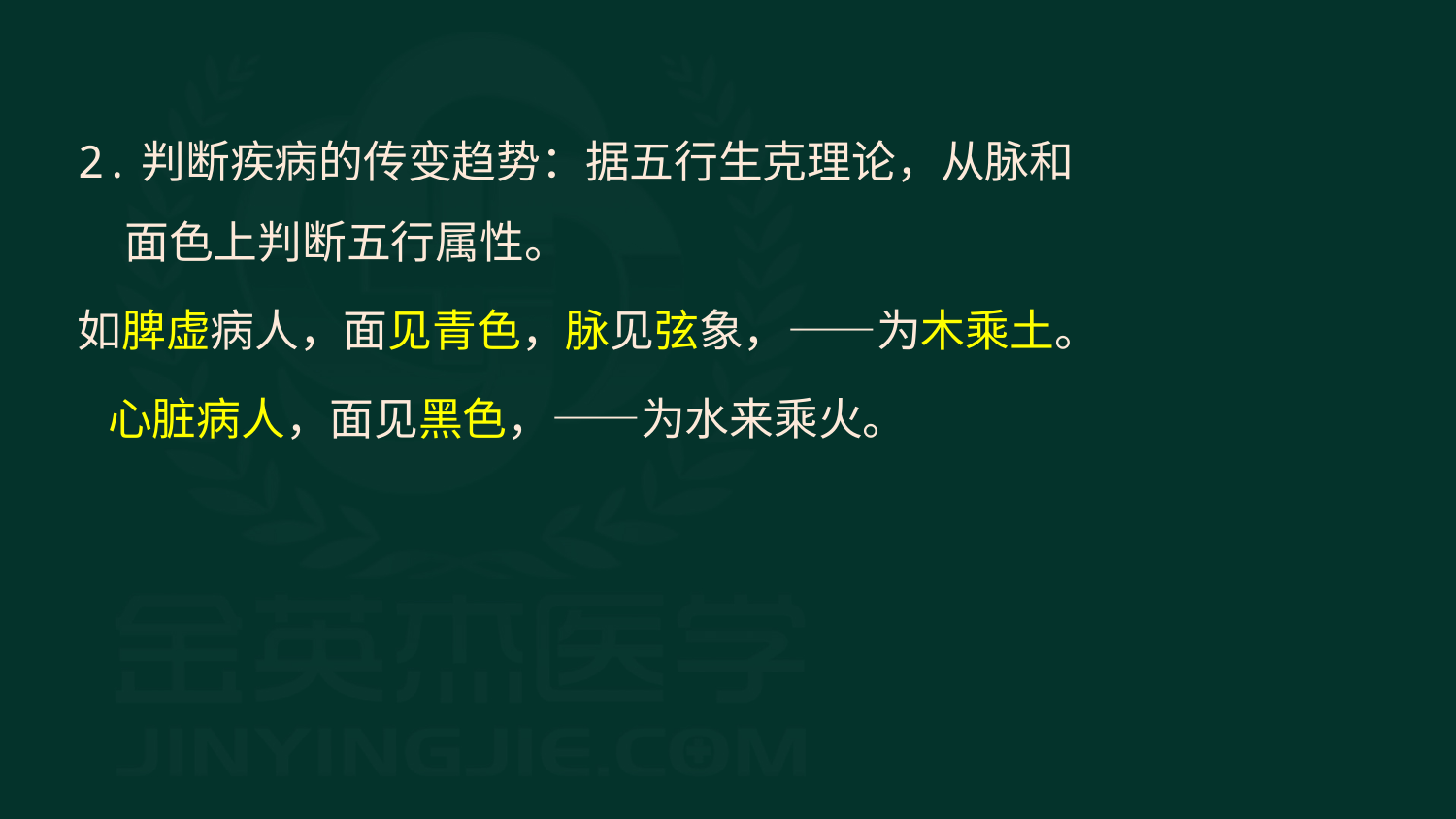

2.判断疾病的传变趋势：据五行生克理论，从脉和面色上判断五行属性。
如脾虚病人，面见青色，脉见弦象，——为木乘土。
  心脏病人，面见黑色，——为水来乘火。